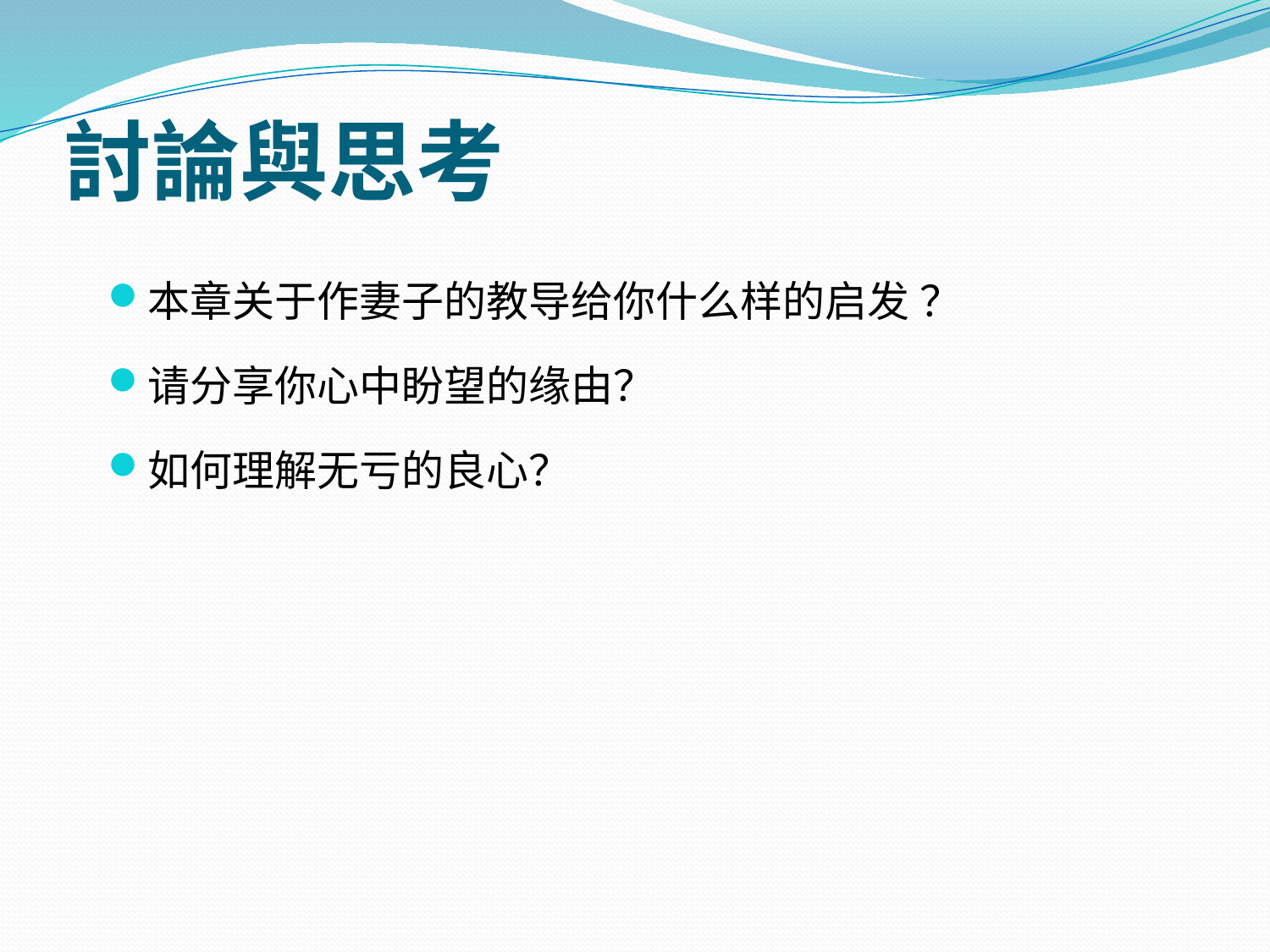

# 討論與思考
本章关于作妻子的教导给你什么样的启发 ？
请分享你心中盼望的缘由？
如何理解无亏的良心？